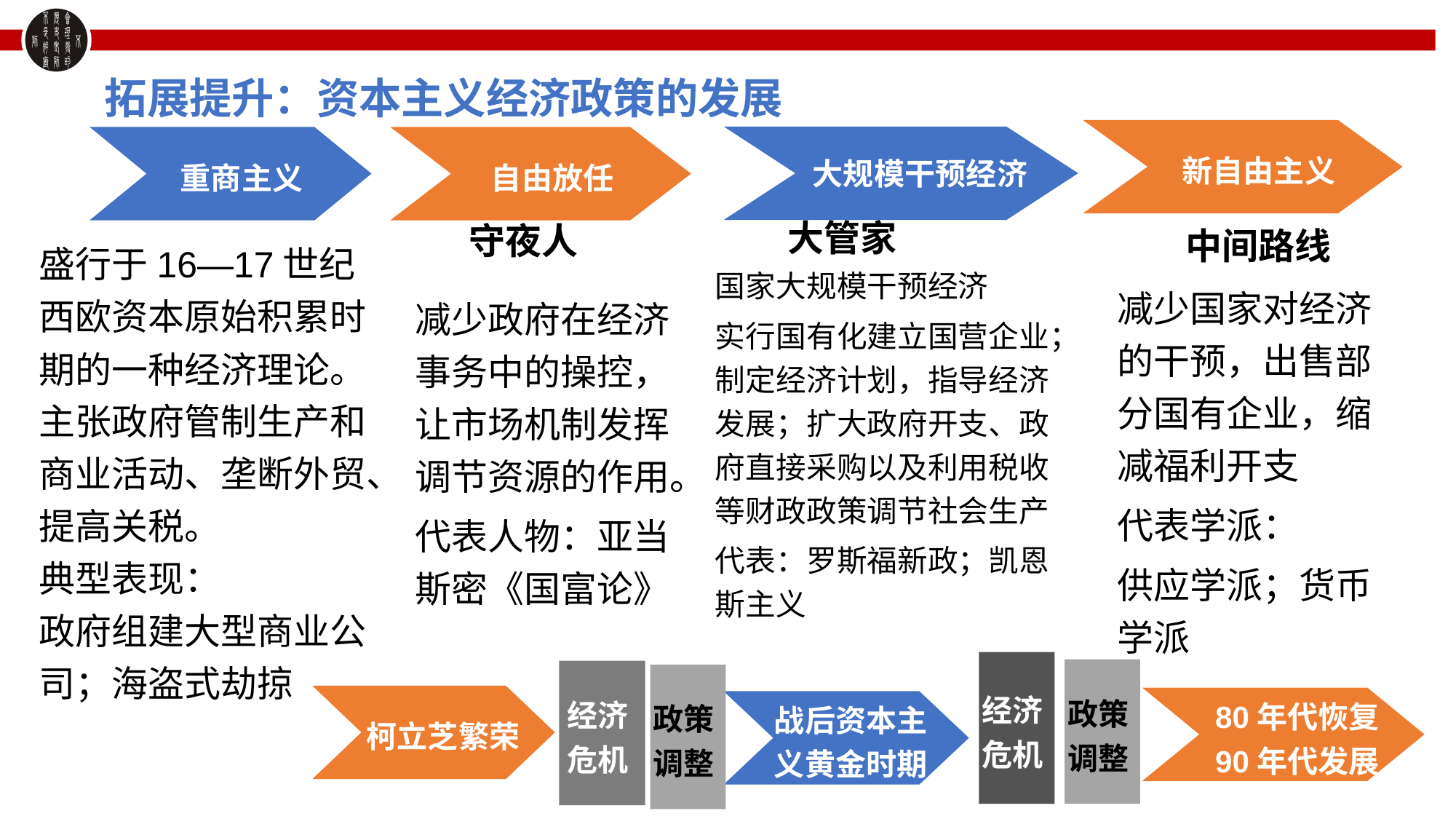

拓展提升：资本主义经济政策的发展

新自由主义

大规模干预经济

重商主义

自由放任
大管家
守夜人
中间路线
盛行于16—17世纪西欧资本原始积累时期的一种经济理论。主张政府管制生产和商业活动、垄断外贸、提高关税。
典型表现：
政府组建大型商业公司；海盗式劫掠
国家大规模干预经济
实行国有化建立国营企业；制定经济计划，指导经济发展；扩大政府开支、政府直接采购以及利用税收等财政政策调节社会生产
代表：罗斯福新政；凯恩斯主义
减少国家对经济的干预，出售部分国有企业，缩减福利开支
代表学派：
供应学派；货币学派
减少政府在经济事务中的操控，让市场机制发挥调节资源的作用。
代表人物：亚当斯密《国富论》

经济危机

政策调整

经济危机

政策调整
80年代恢复
90年代发展

柯立芝繁荣
战后资本主义黄金时期